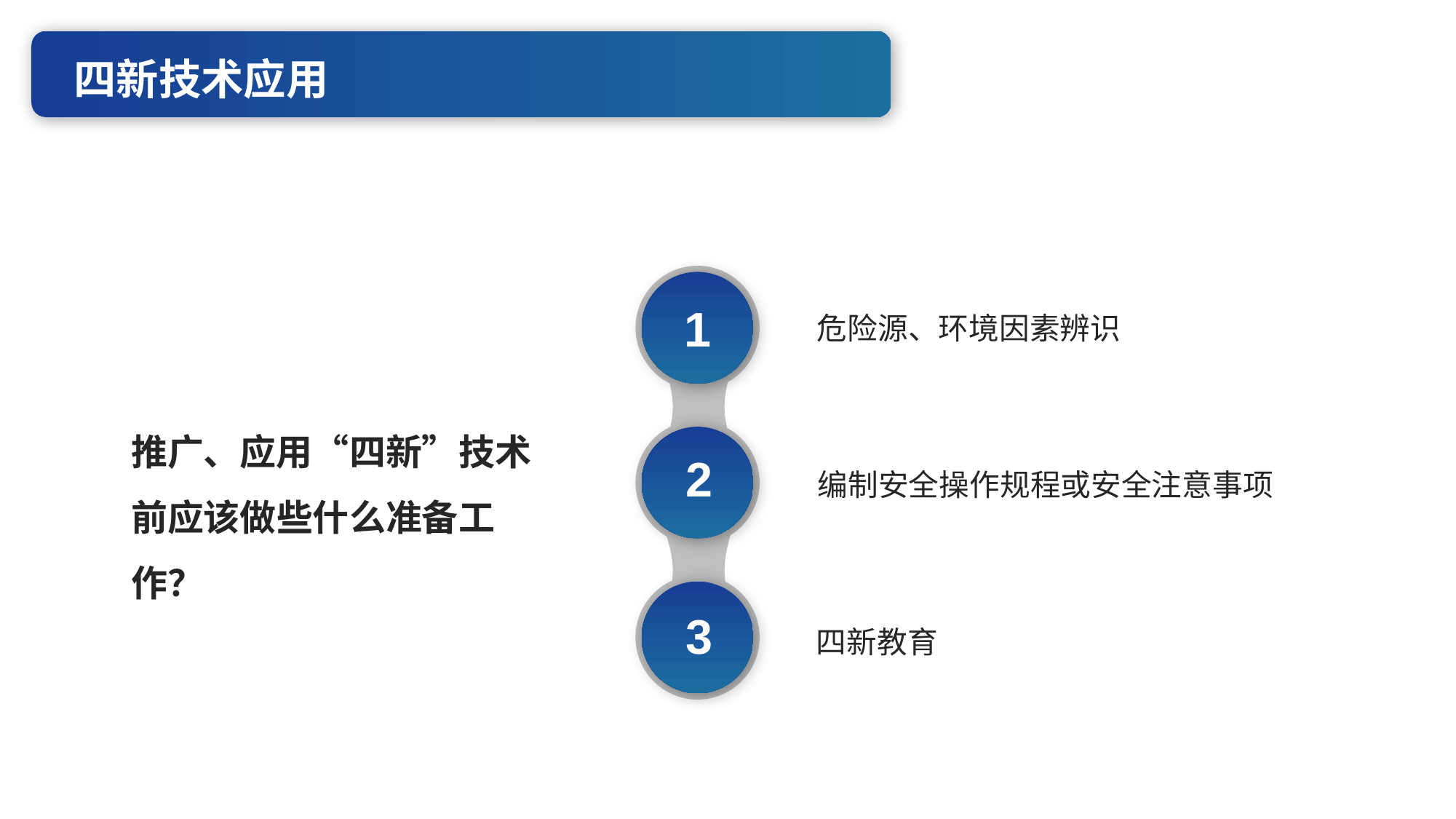

四新技术应用

1
危险源、环境因素辨识

推广、应用“四新”技术前应该做些什么准备工作？

2
编制安全操作规程或安全注意事项

3
四新教育